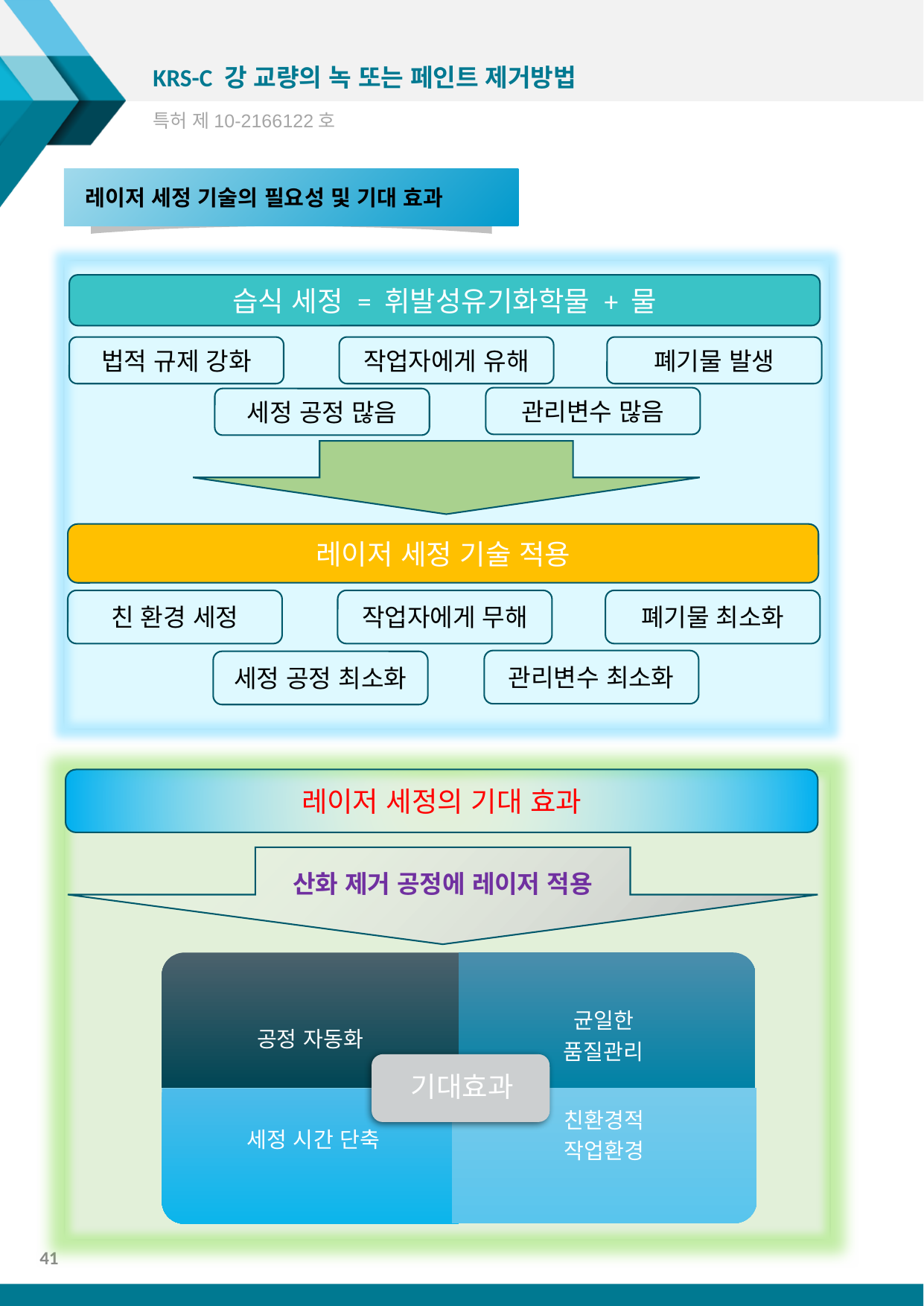

KRS-C 강 교량의 녹 또는 페인트 제거방법
특허 제10-2166122호
 레이저 세정 기술의 필요성 및 기대 효과

습식 세정 = 휘발성유기화학물 + 물
법적 규제 강화
작업자에게 유해
폐기물 발생
관리변수 많음
세정 공정 많음

레이저 세정 기술 적용
친 환경 세정
작업자에게 무해
폐기물 최소화
관리변수 최소화
세정 공정 최소화
레이저 세정의 기대 효과

산화 제거 공정에 레이저 적용

공정 자동화

균일한
품질관리
세정 시간 단축

친환경적
작업환경

기대효과